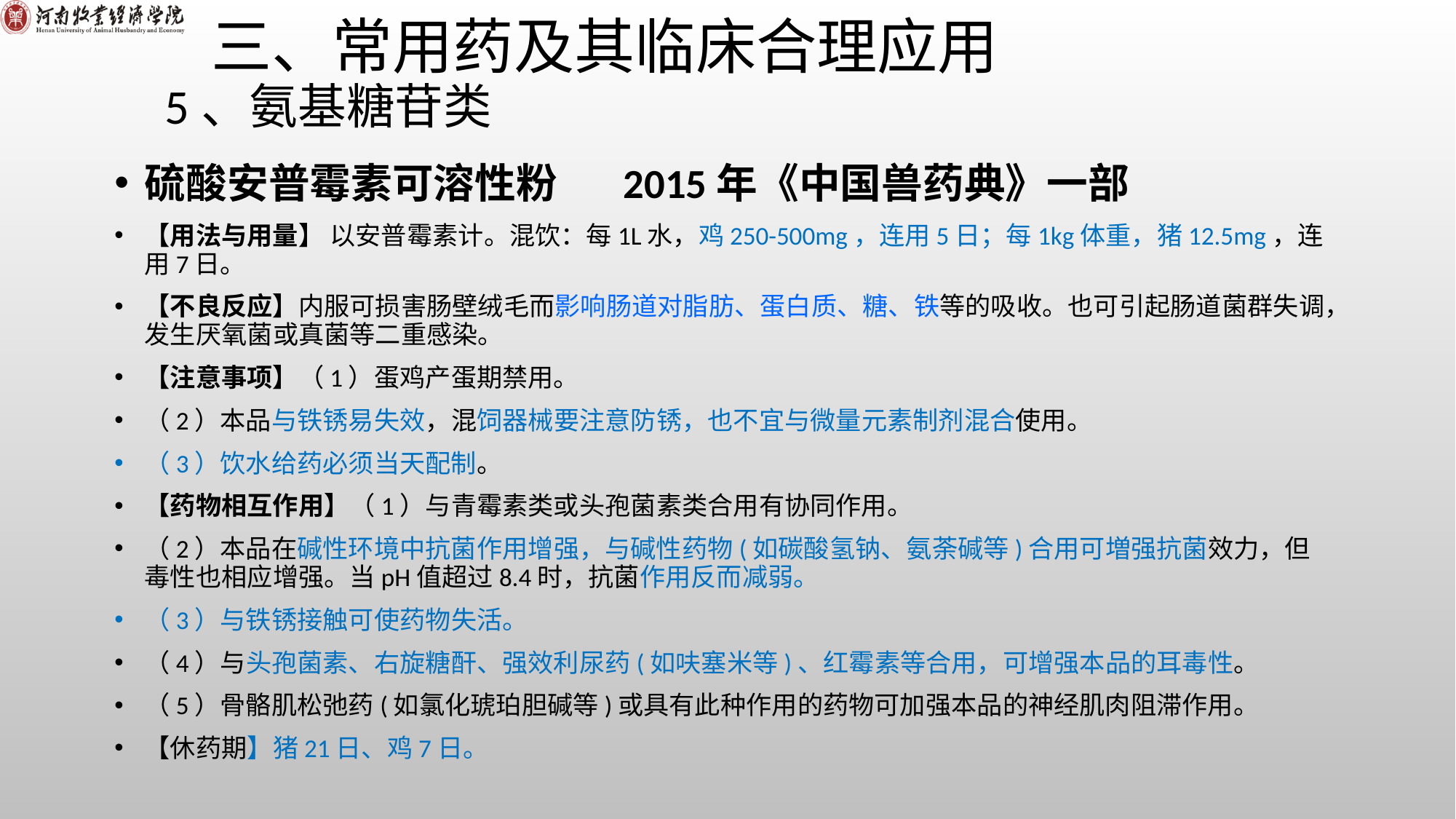

# 三、常用药及其临床合理应用
5、氨基糖苷类
硫酸安普霉素可溶性粉      2015年《中国兽药典》一部
【用法与用量】 以安普霉素计。混饮：每1L水，鸡250-500mg，连用5日；每1kg体重，猪12.5mg，连用7日。
【不良反应】内服可损害肠壁绒毛而影响肠道对脂肪、蛋白质、糖、铁等的吸收。也可引起肠道菌群失调，发生厌氧菌或真菌等二重感染。
【注意事项】（1）蛋鸡产蛋期禁用。
（2）本品与铁锈易失效，混饲器械要注意防锈，也不宜与微量元素制剂混合使用。
（3）饮水给药必须当天配制。
【药物相互作用】（1）与青霉素类或头孢菌素类合用有协同作用。
（2）本品在碱性环境中抗菌作用增强，与碱性药物(如碳酸氢钠、氨荼碱等)合用可増强抗菌效力，但毒性也相应增强。当pH值超过8.4时，抗菌作用反而减弱。
（3）与铁锈接触可使药物失活。
（4）与头孢菌素、右旋糖酐、强效利尿药(如呋塞米等)、红霉素等合用，可增强本品的耳毒性。
（5）骨骼肌松弛药(如氯化琥珀胆碱等)或具有此种作用的药物可加强本品的神经肌肉阻滞作用。
【休药期】猪21日、鸡7日。